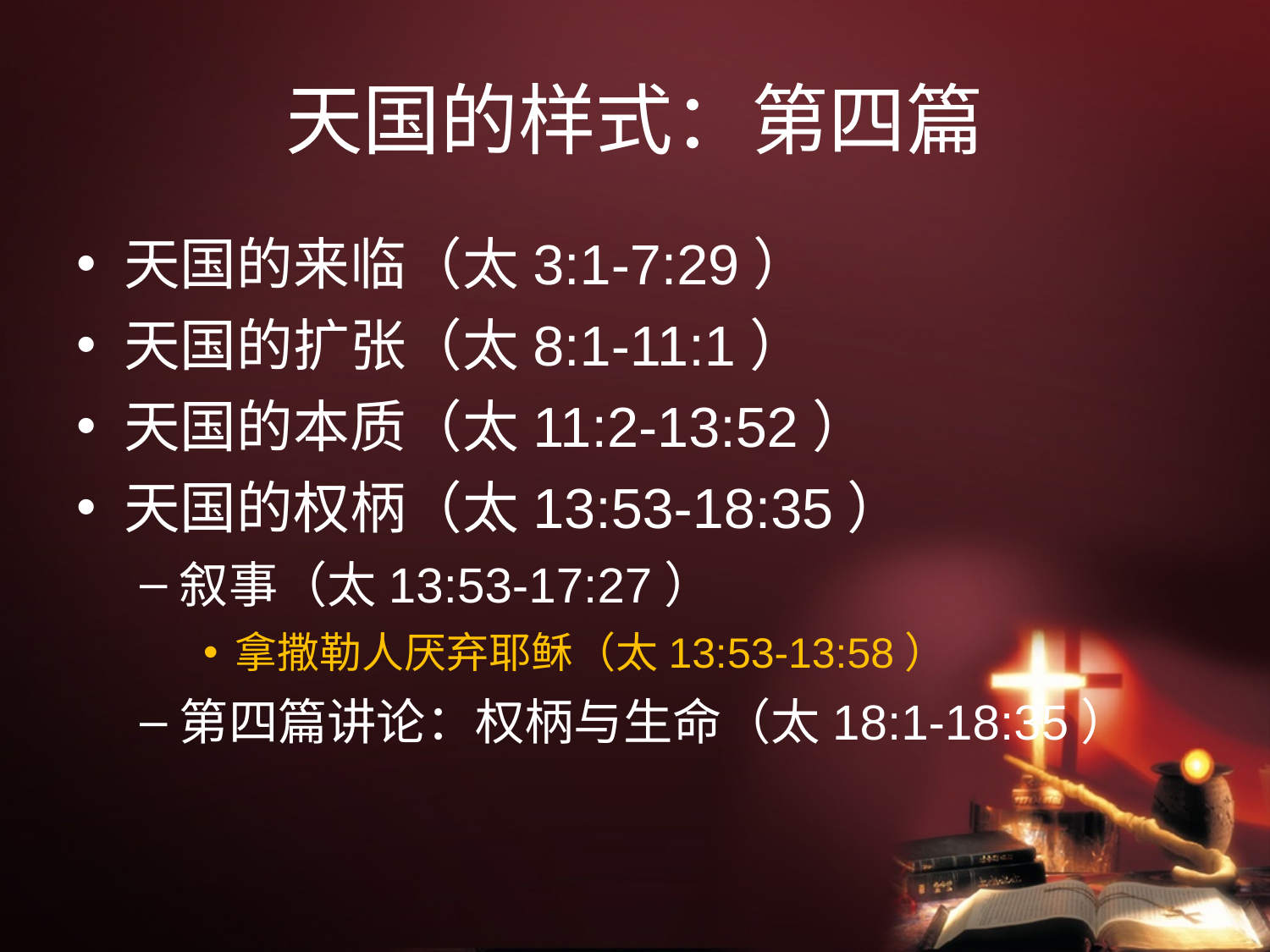

# 天国的样式：第四篇
天国的来临（太3:1-7:29）
天国的扩张（太8:1-11:1）
天国的本质（太11:2-13:52）
天国的权柄（太13:53-18:35）
叙事（太13:53-17:27）
拿撒勒人厌弃耶稣（太13:53-13:58）
第四篇讲论：权柄与生命（太18:1-18:35）